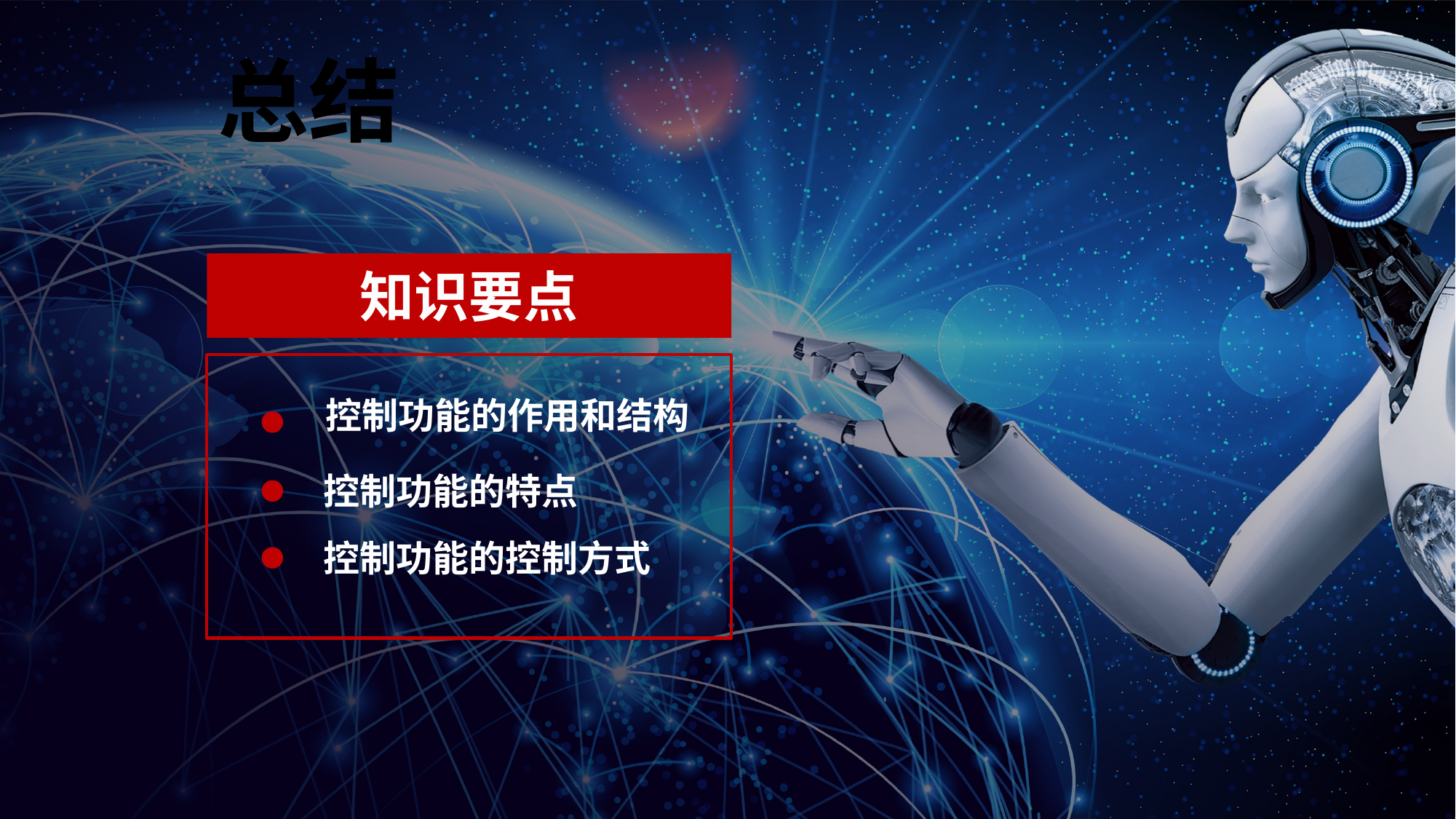

总结

知识要点
1、

控制功能的作用和结构

控制功能的特点

控制功能的控制方式